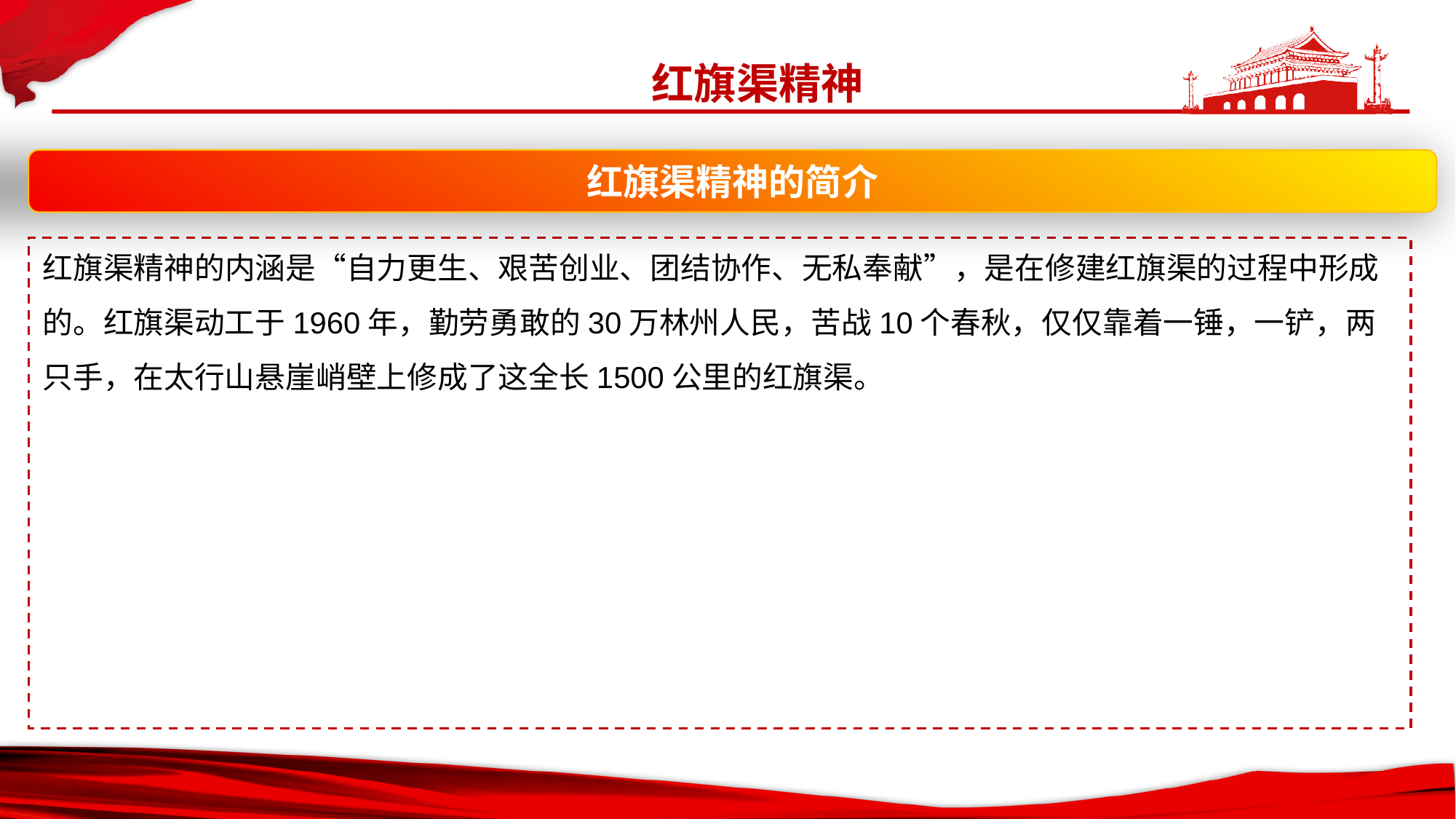

红旗渠精神
红旗渠精神的简介
红旗渠精神的内涵是“自力更生、艰苦创业、团结协作、无私奉献”，是在修建红旗渠的过程中形成的。红旗渠动工于1960年，勤劳勇敢的30万林州人民，苦战10个春秋，仅仅靠着一锤，一铲，两只手，在太行山悬崖峭壁上修成了这全长1500公里的红旗渠。